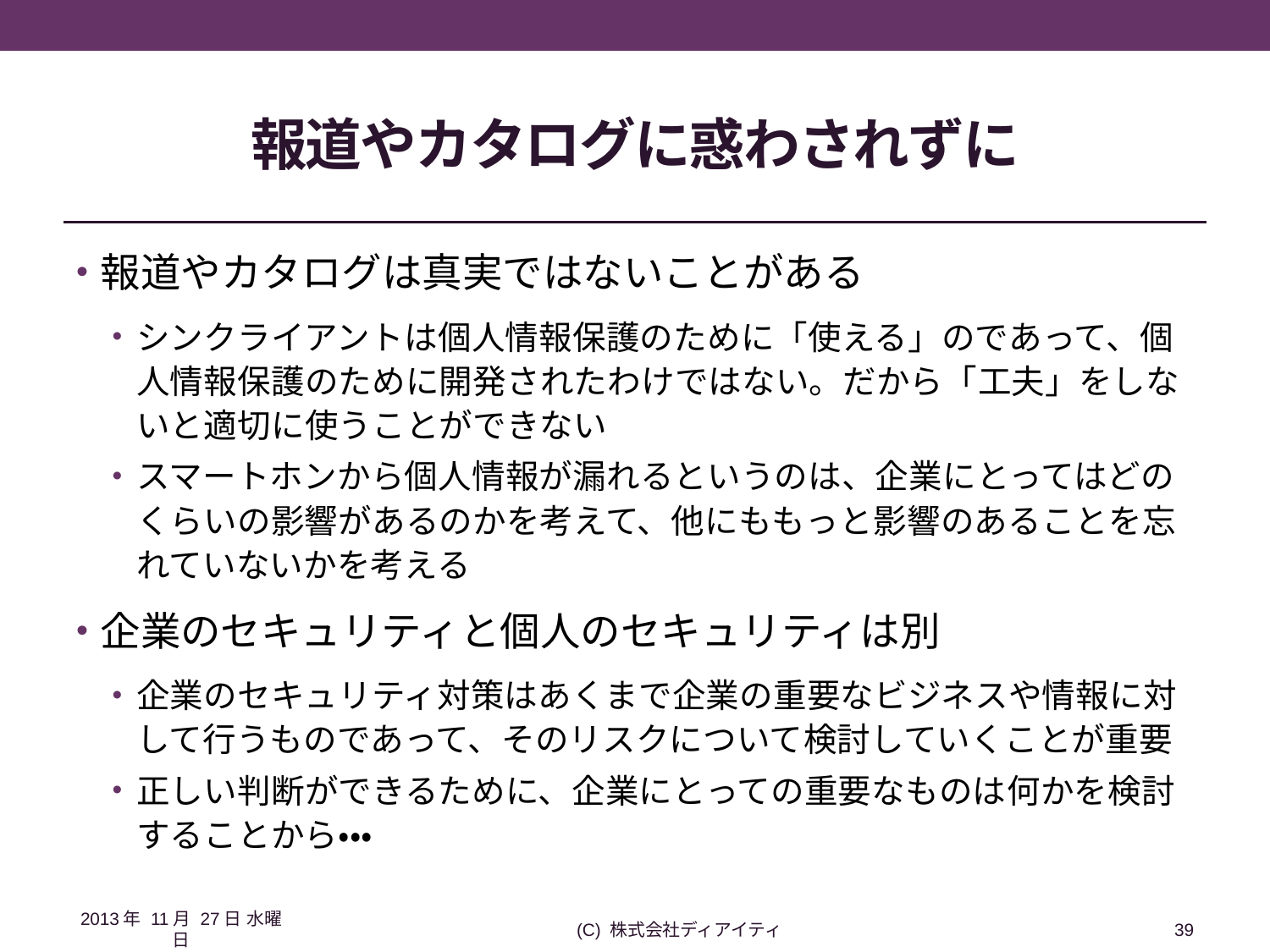

# 報道やカタログに惑わされずに
報道やカタログは真実ではないことがある
シンクライアントは個人情報保護のために「使える」のであって、個人情報保護のために開発されたわけではない。だから「工夫」をしないと適切に使うことができない
スマートホンから個人情報が漏れるというのは、企業にとってはどのくらいの影響があるのかを考えて、他にももっと影響のあることを忘れていないかを考える
企業のセキュリティと個人のセキュリティは別
企業のセキュリティ対策はあくまで企業の重要なビジネスや情報に対して行うものであって、そのリスクについて検討していくことが重要
正しい判断ができるために、企業にとっての重要なものは何かを検討することから・・・

2013年 11月 27日 水曜日
(C) 株式会社ディアイティ
39